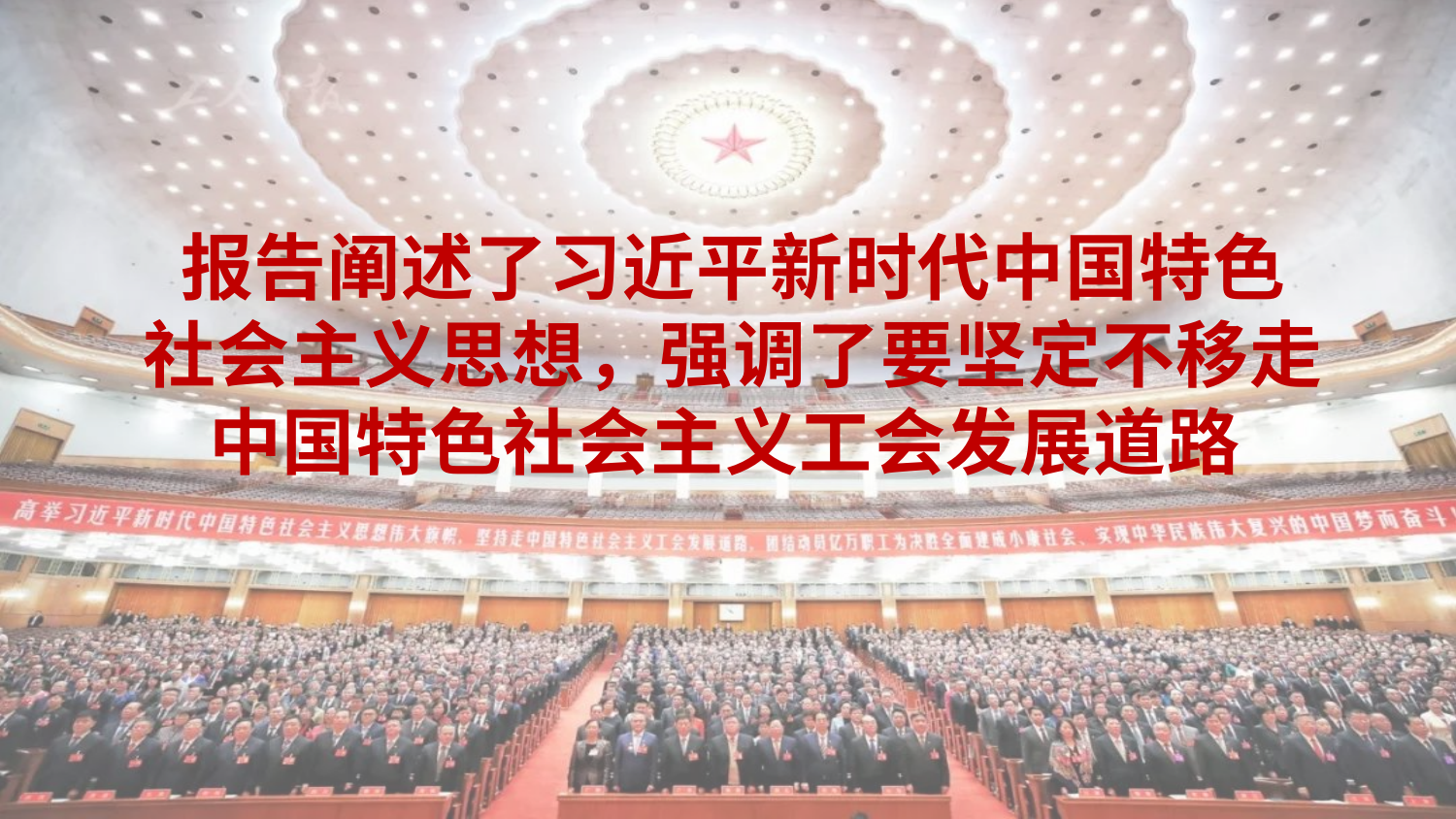

报告阐述了习近平新时代中国特色
社会主义思想，强调了要坚定不移走
中国特色社会主义工会发展道路